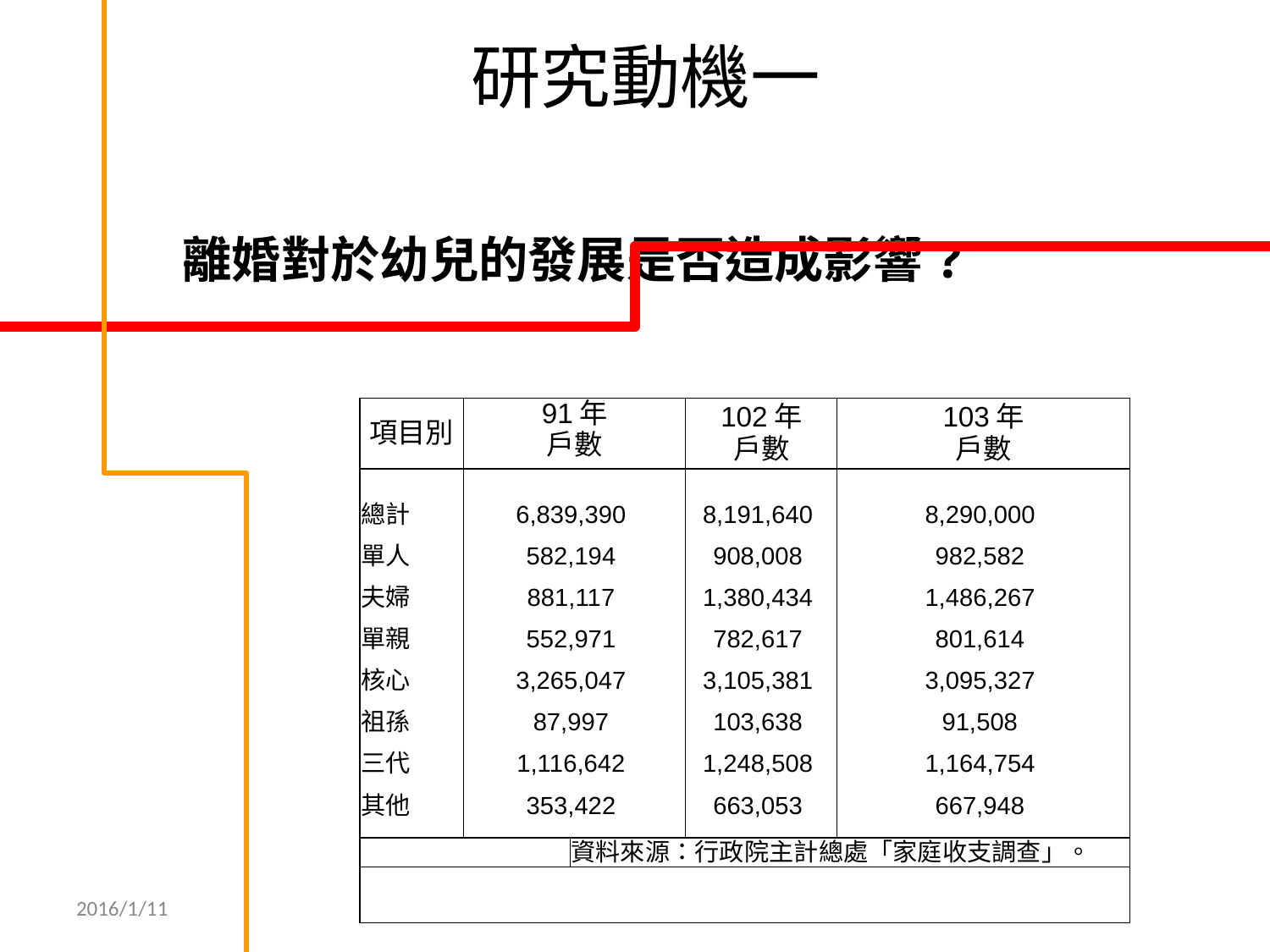

# 研究動機一
離婚對於幼兒的發展是否造成影響?
| 項目別 | 91年 戶數 |  | 102年 戶數 | 103年 戶數 |
| --- | --- | --- | --- | --- |
| 總計 單人 夫婦 單親 核心 祖孫 三代 其他 | 6,839,390 582,194 881,117 552,971 3,265,047 87,997 1,116,642 353,422 |  | 8,191,640 908,008 1,380,434 782,617 3,105,381 103,638 1,248,508 663,053 | 8,290,000 982,582 1,486,267 801,614 3,095,327 91,508 1,164,754 667,948 |
|  |  | 資料來源：行政院主計總處「家庭收支調查」。 |  |  |
|  |  |  |  |  |
2016/1/11